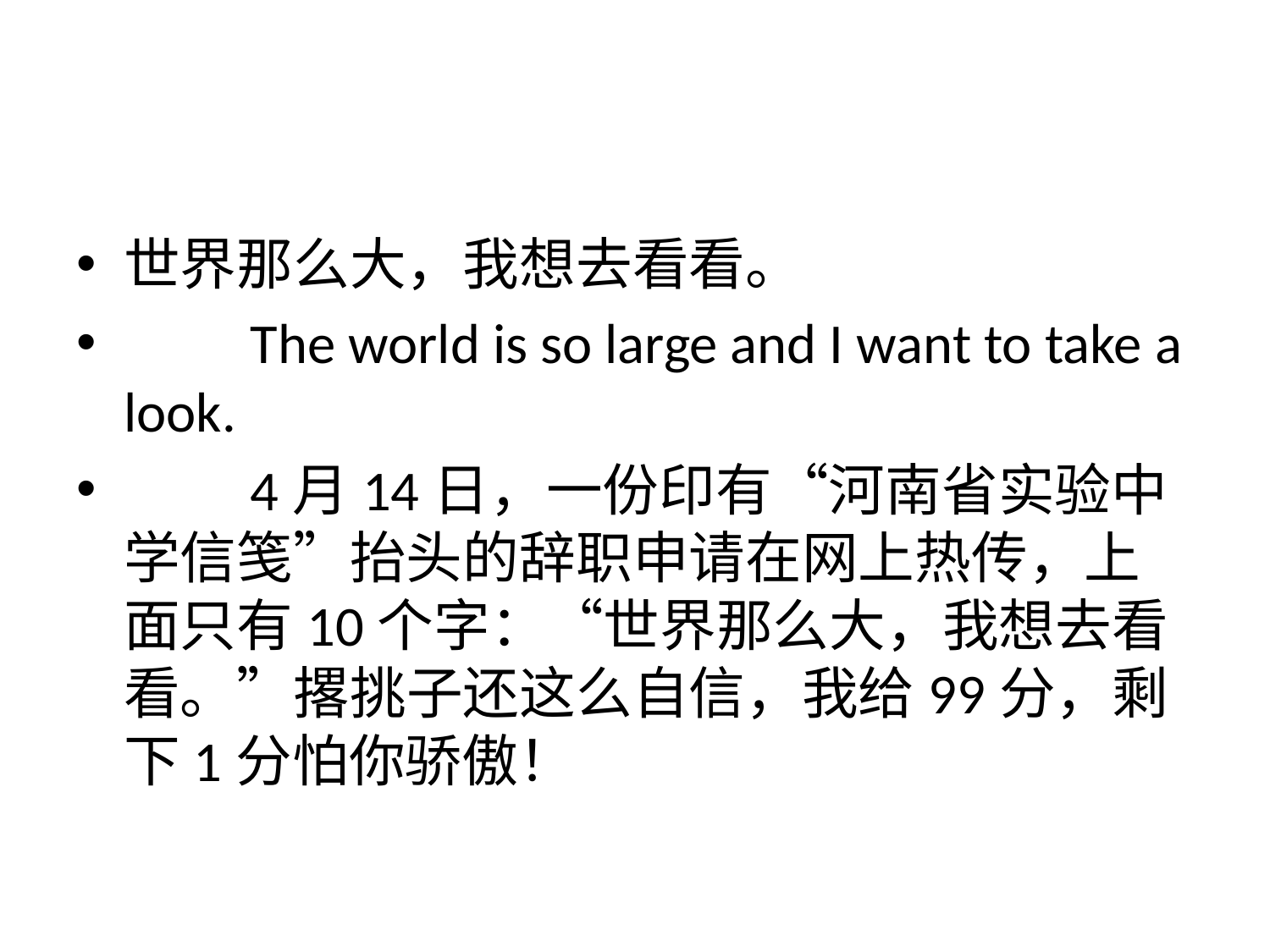

#
世界那么大，我想去看看。
　　The world is so large and I want to take a look.
　　4月14日，一份印有“河南省实验中学信笺”抬头的辞职申请在网上热传，上面只有10个字：“世界那么大，我想去看看。”撂挑子还这么自信，我给99分，剩下1分怕你骄傲！